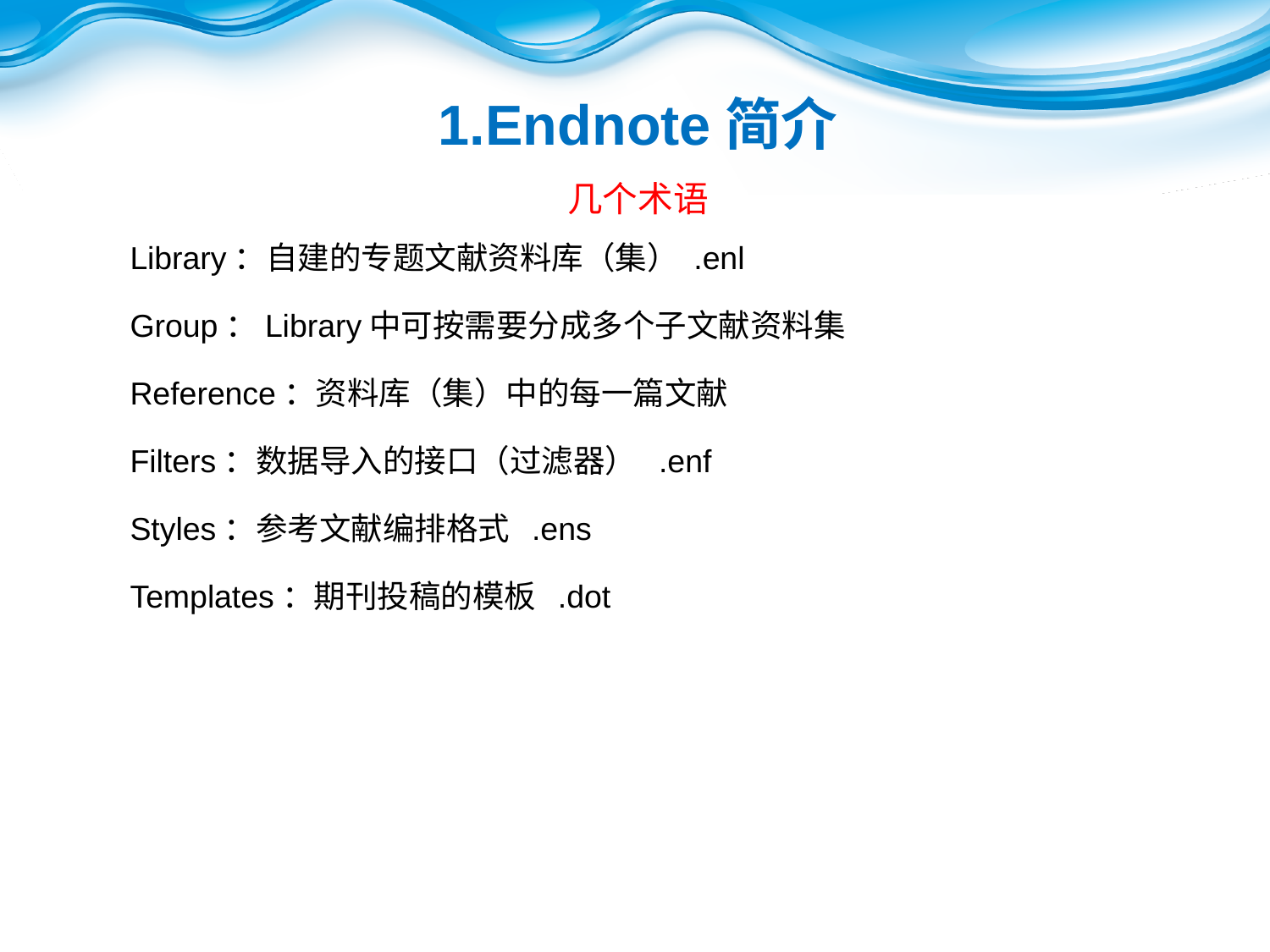

# 1.Endnote简介
几个术语
Library：自建的专题文献资料库（集） .enl
Group：Library中可按需要分成多个子文献资料集
Reference：资料库（集）中的每一篇文献
Filters：数据导入的接口（过滤器）  .enf
Styles：参考文献编排格式  .ens
Templates：期刊投稿的模板  .dot